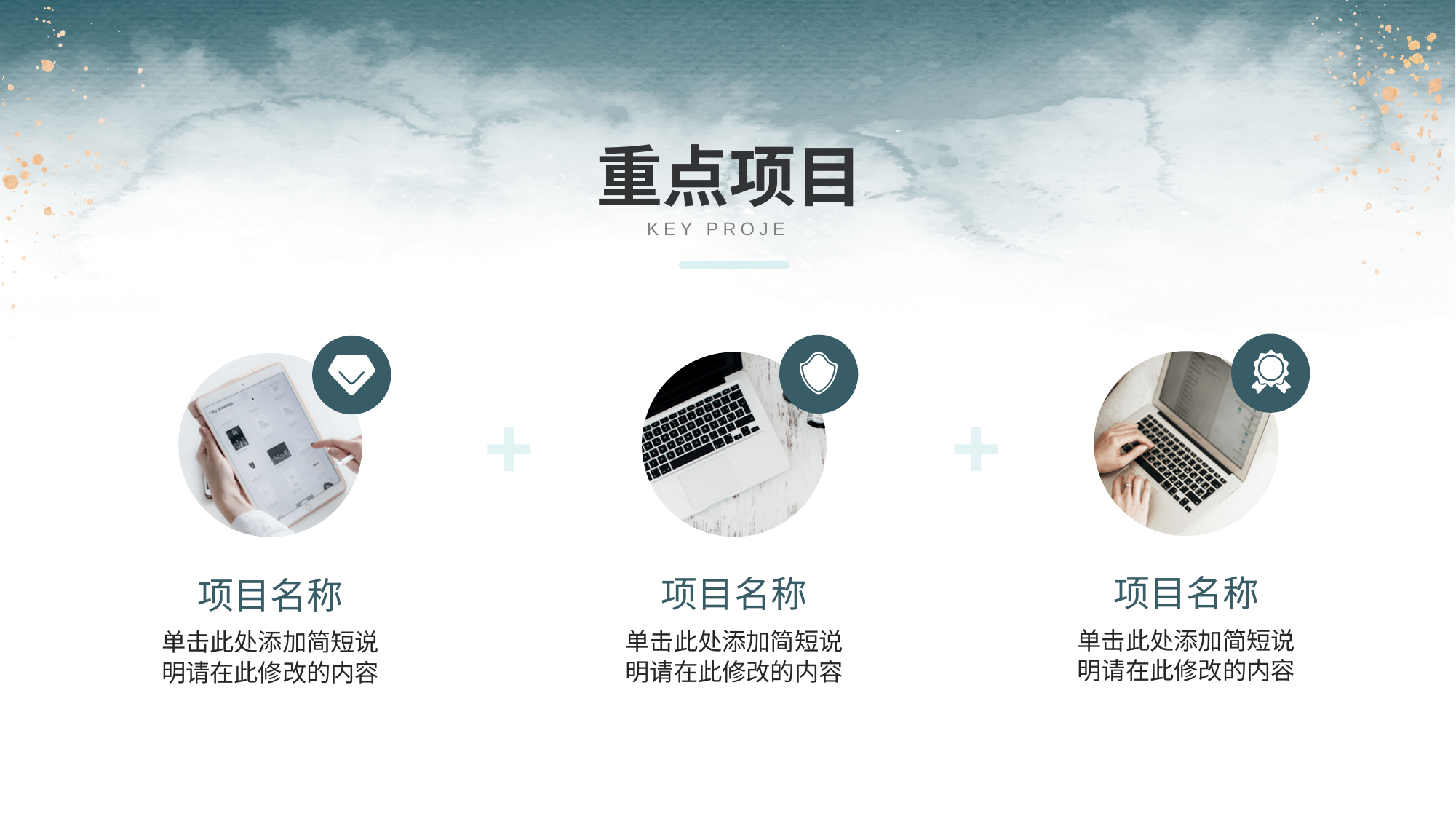

重点项目
KEY PROJECTS

项目名称
项目名称
项目名称
单击此处添加简短说明请在此修改的内容
单击此处添加简短说明请在此修改的内容
单击此处添加简短说明请在此修改的内容